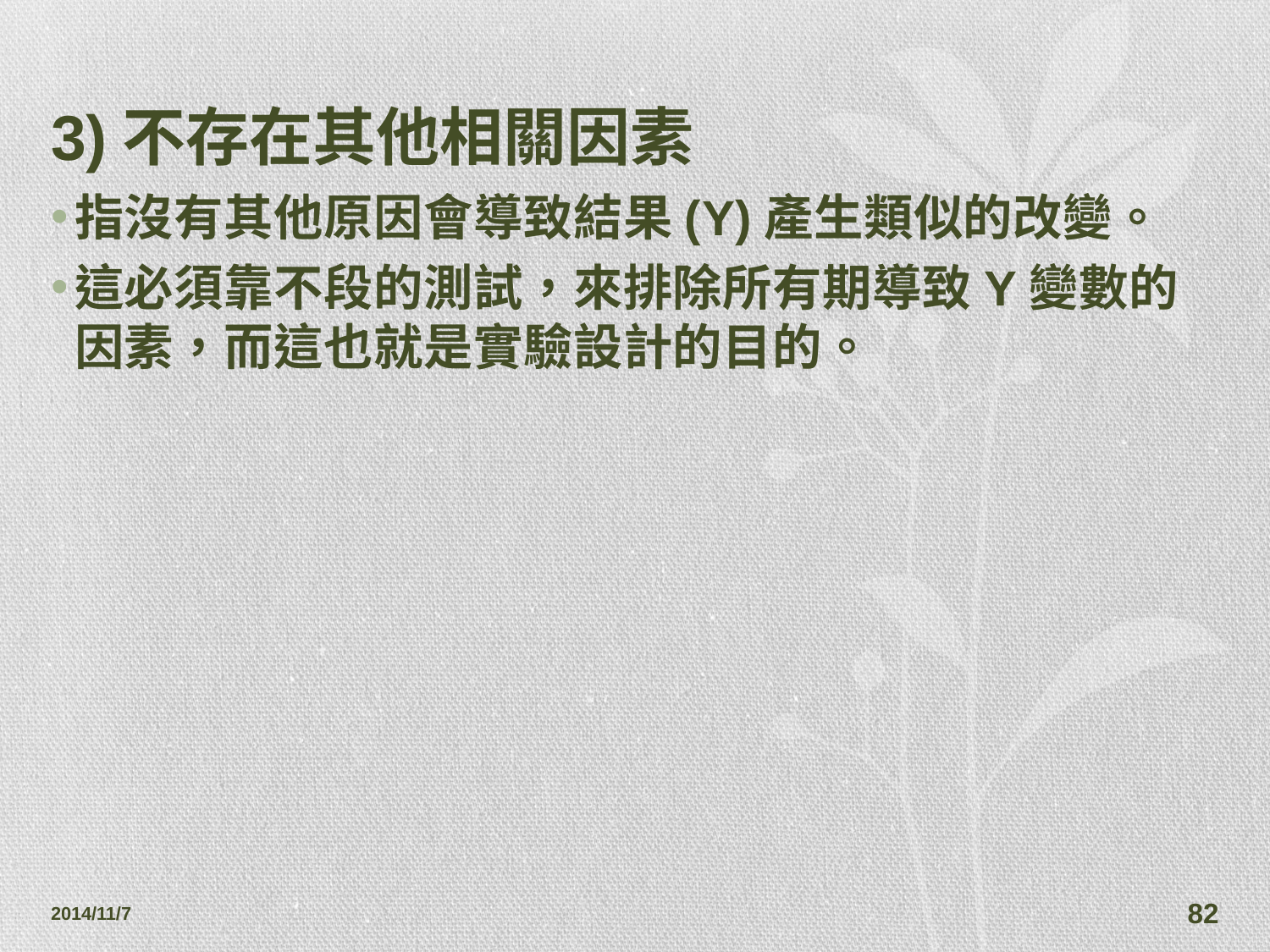

# 3)不存在其他相關因素
指沒有其他原因會導致結果(Y)產生類似的改變。
這必須靠不段的測試，來排除所有期導致Y變數的因素，而這也就是實驗設計的目的。

2014/11/7
82